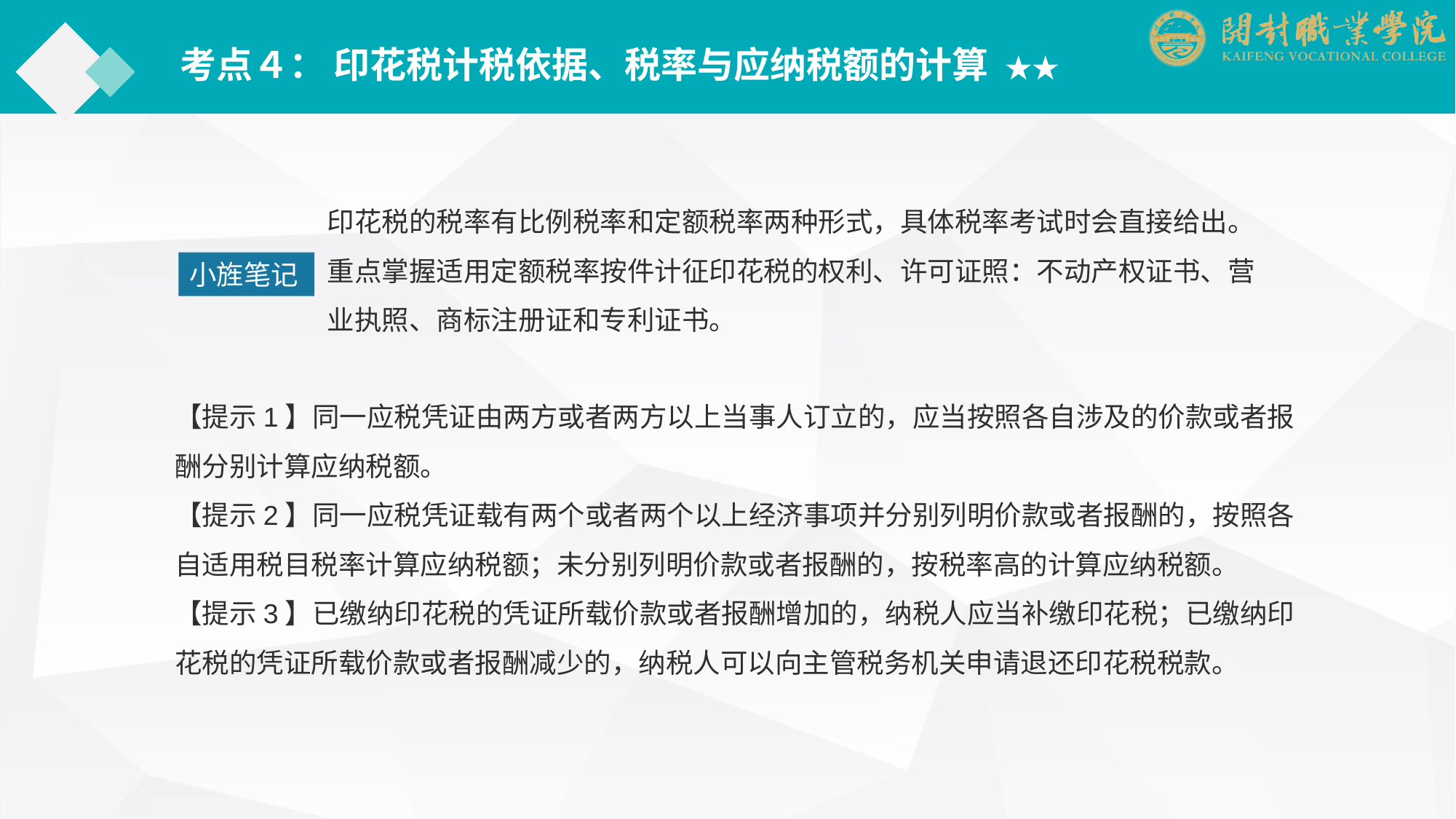

考点４： 印花税计税依据、税率与应纳税额的计算  ★★
印花税的税率有比例税率和定额税率两种形式，具体税率考试时会直接给出。重点掌握适用定额税率按件计征印花税的权利、许可证照：不动产权证书、营业执照、商标注册证和专利证书。
小旌笔记
【提示1】同一应税凭证由两方或者两方以上当事人订立的，应当按照各自涉及的价款或者报酬分别计算应纳税额。
【提示2】同一应税凭证载有两个或者两个以上经济事项并分别列明价款或者报酬的，按照各自适用税目税率计算应纳税额；未分别列明价款或者报酬的，按税率高的计算应纳税额。
【提示3】已缴纳印花税的凭证所载价款或者报酬增加的，纳税人应当补缴印花税；已缴纳印花税的凭证所载价款或者报酬减少的，纳税人可以向主管税务机关申请退还印花税税款。